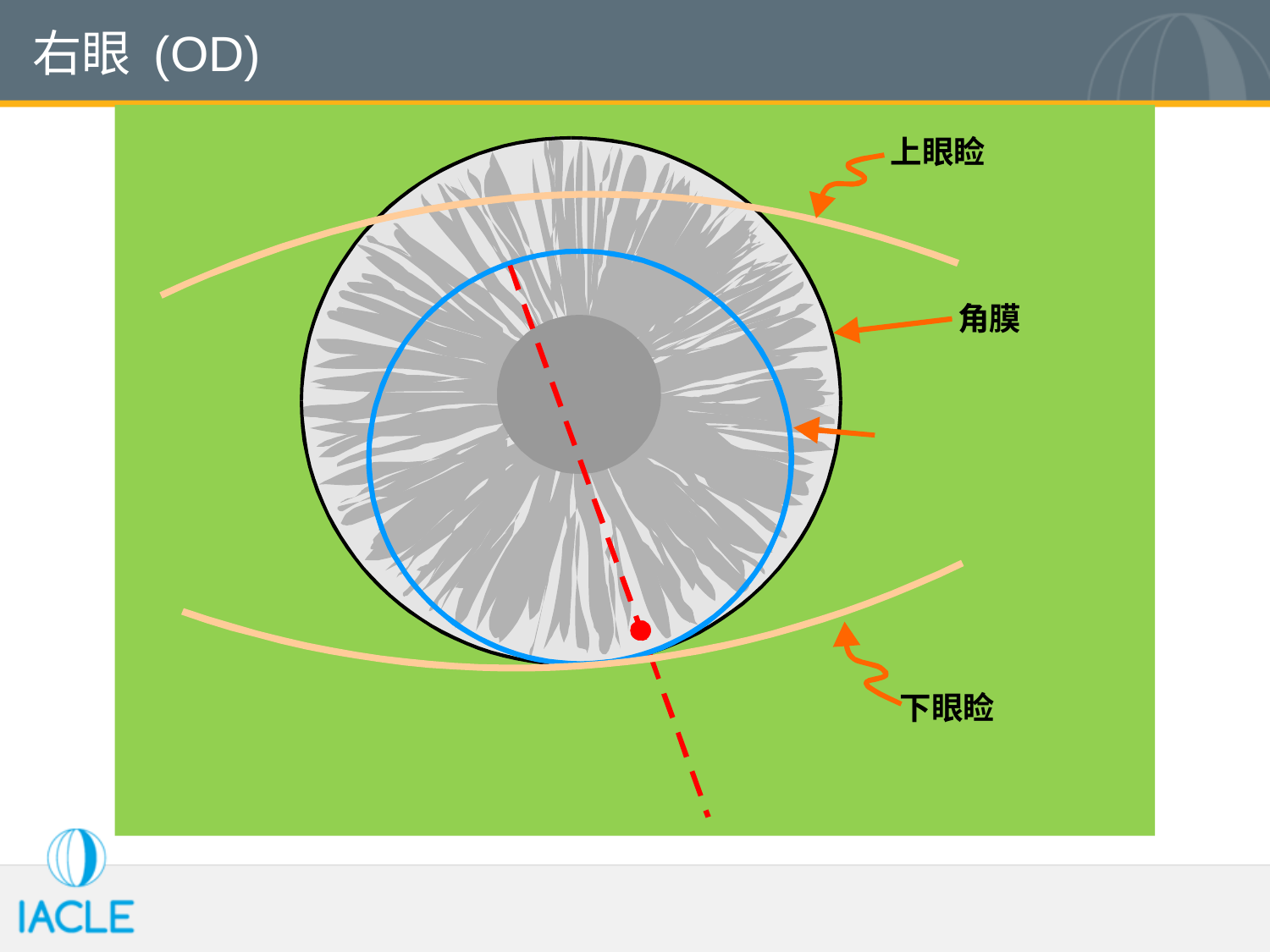

# 右眼 (OD)

上眼睑

CL
PRISM BASE AT 280° (or 100°)
角膜
下眼睑